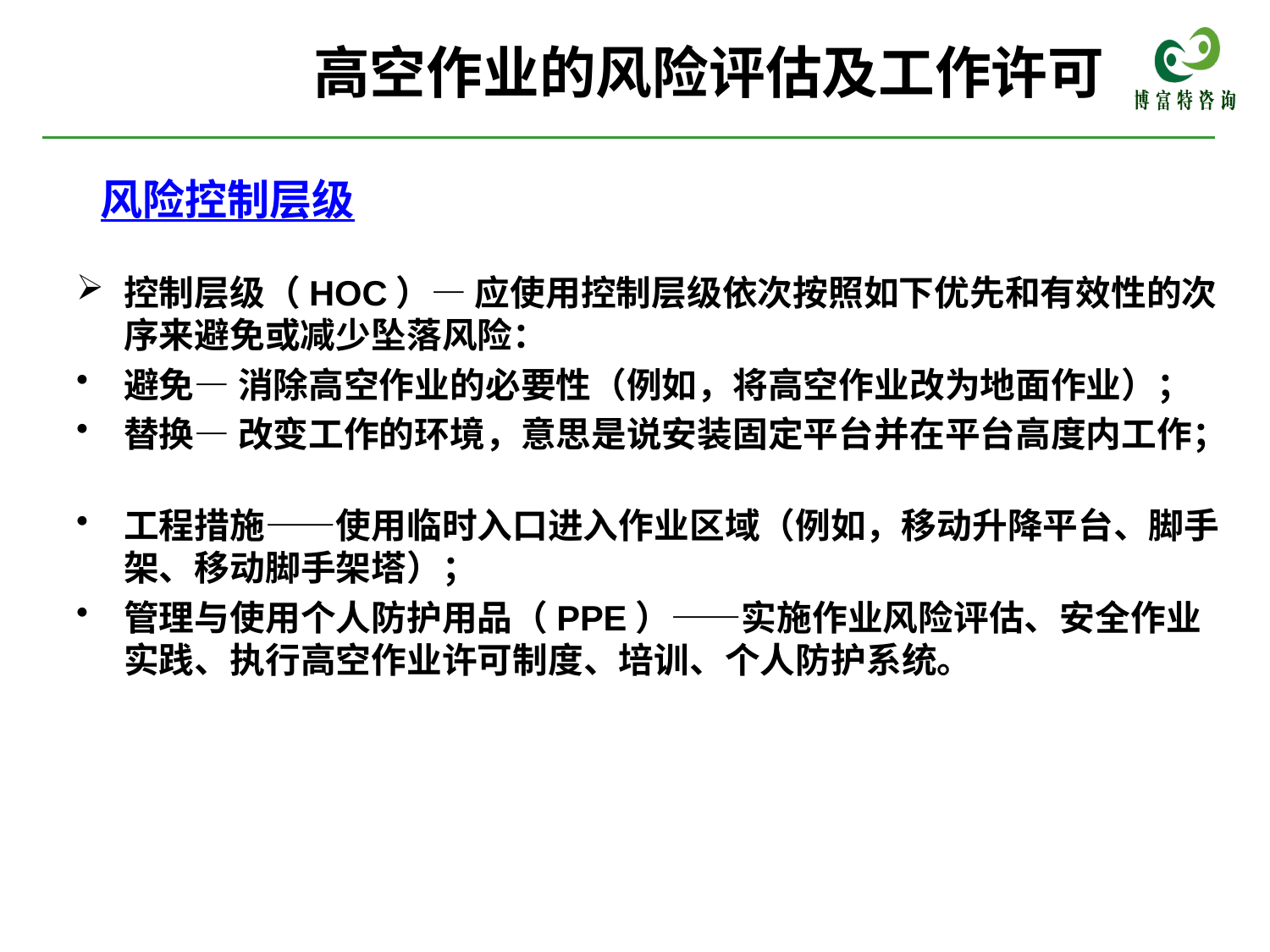

高空作业的风险评估及工作许可
# 风险控制层级
控制层级（HOC）― 应使用控制层级依次按照如下优先和有效性的次序来避免或减少坠落风险：
避免― 消除高空作业的必要性（例如，将高空作业改为地面作业）；
替换― 改变工作的环境，意思是说安装固定平台并在平台高度内工作；
工程措施――使用临时入口进入作业区域（例如，移动升降平台、脚手架、移动脚手架塔）；
管理与使用个人防护用品（PPE）――实施作业风险评估、安全作业实践、执行高空作业许可制度、培训、个人防护系统。